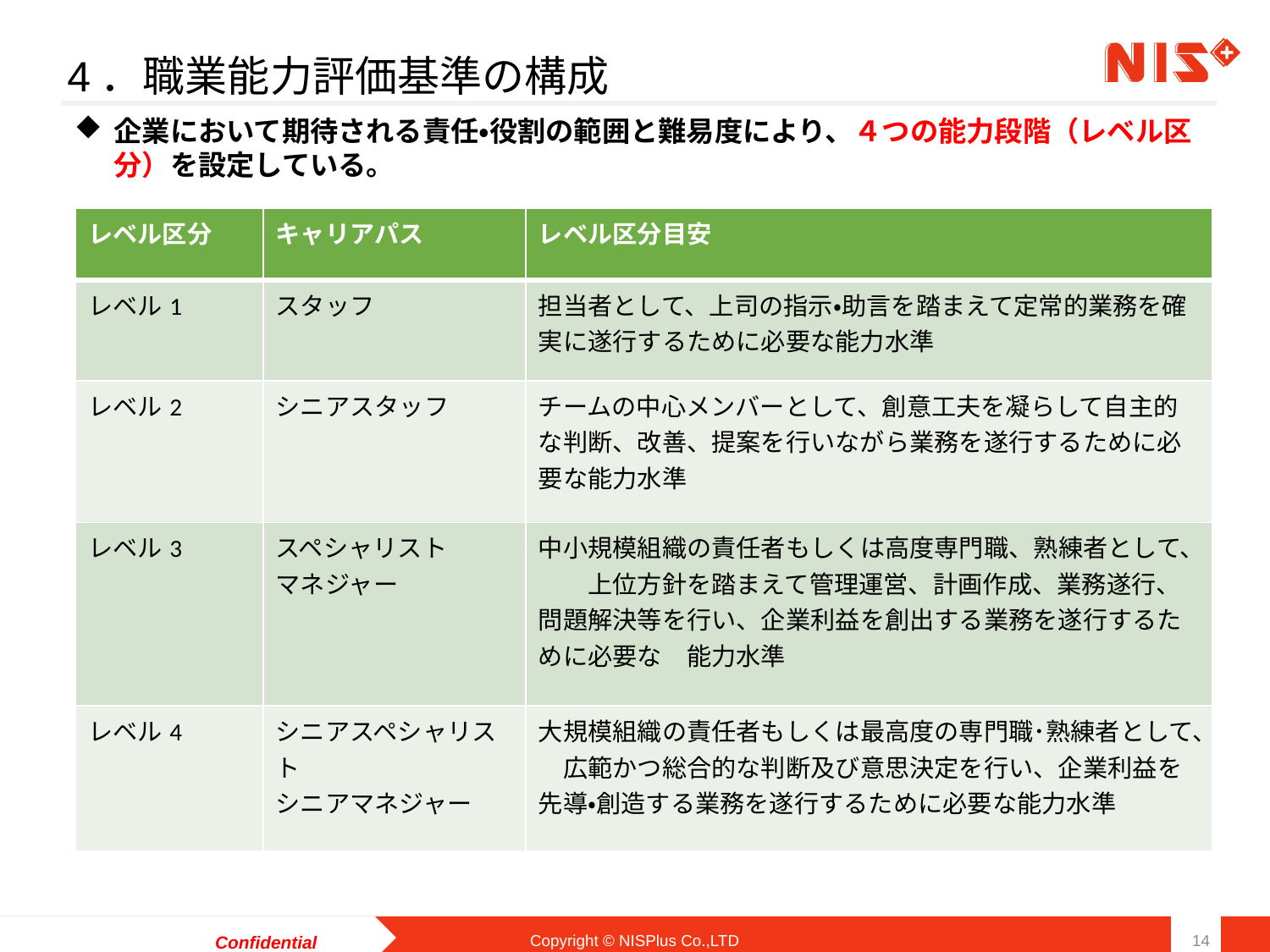

# 4．職業能力評価基準の構成
企業において期待される責任・役割の範囲と難易度により、４つの能力段階（レベル区分）を設定している。
| レベル区分 | キャリアパス | レベル区分目安 |
| --- | --- | --- |
| レベル1 | スタッフ | 担当者として、上司の指示・助言を踏まえて定常的業務を確実に遂行するために必要な能力水準 |
| レベル2 | シニアスタッフ | チームの中心メンバーとして、創意工夫を凝らして自主的な判断、改善、提案を行いながら業務を遂行するために必要な能力水準 |
| レベル3 | スペシャリスト マネジャー | 中小規模組織の責任者もしくは高度専門職、熟練者として、　　上位方針を踏まえて管理運営、計画作成、業務遂行、問題解決等を行い、企業利益を創出する業務を遂行するために必要な　能力水準 |
| レベル4 | シニアスペシャリスト シニアマネジャー | 大規模組織の責任者もしくは最高度の専門職･熟練者として、　広範かつ総合的な判断及び意思決定を行い、企業利益を先導・創造する業務を遂行するために必要な能力水準 |
Copyright © NISPlus Co.,LTD
14